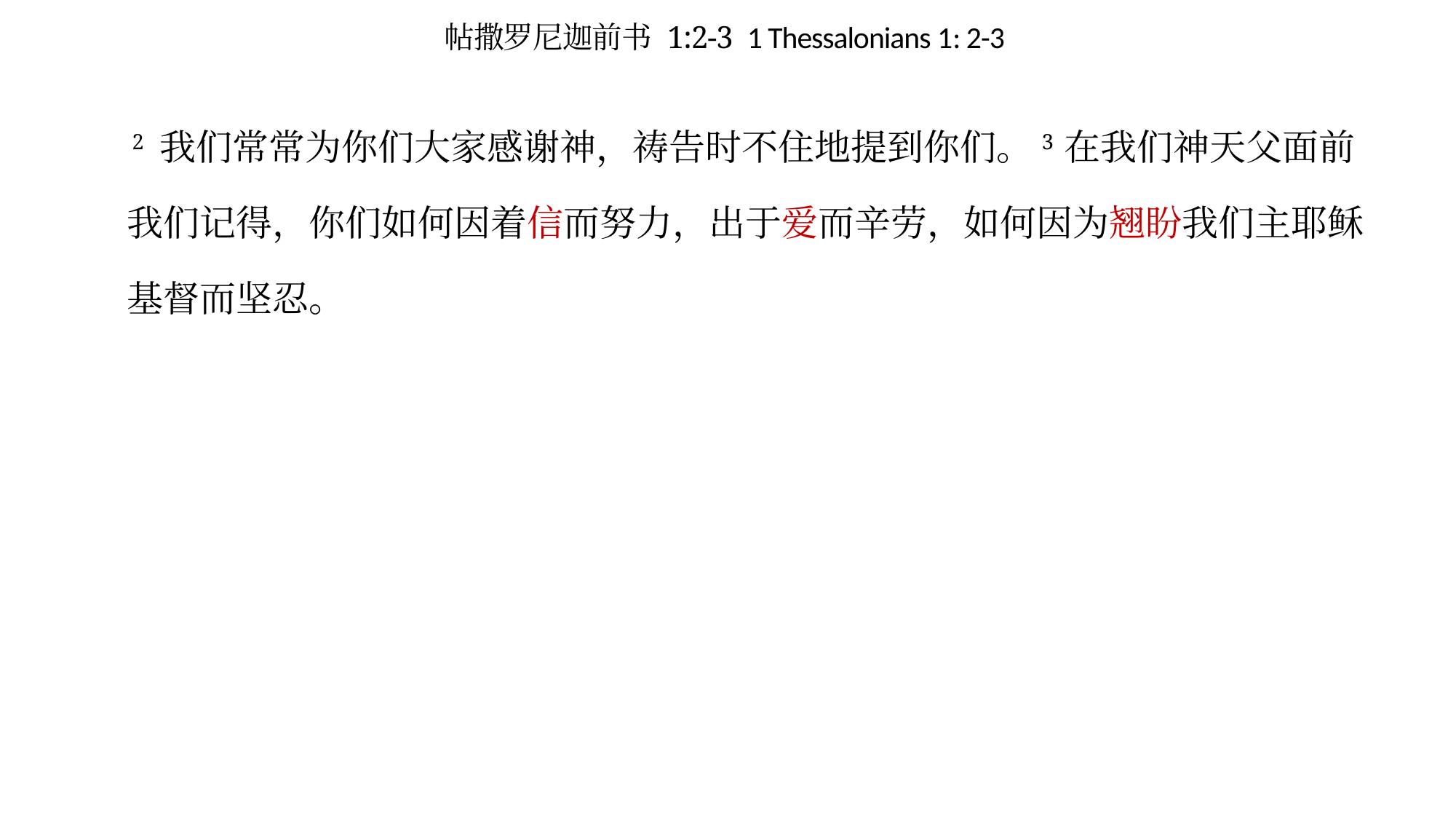

# 帖撒罗尼迦前书 1:2-3  1 Thessalonians 1: 2-3
 2  我们常常为你们大家感谢神，祷告时不住地提到你们。3 在我们神天父面前我们记得，你们如何因着信而努力，出于爱而辛劳，如何因为翘盼我们主耶稣基督而坚忍。